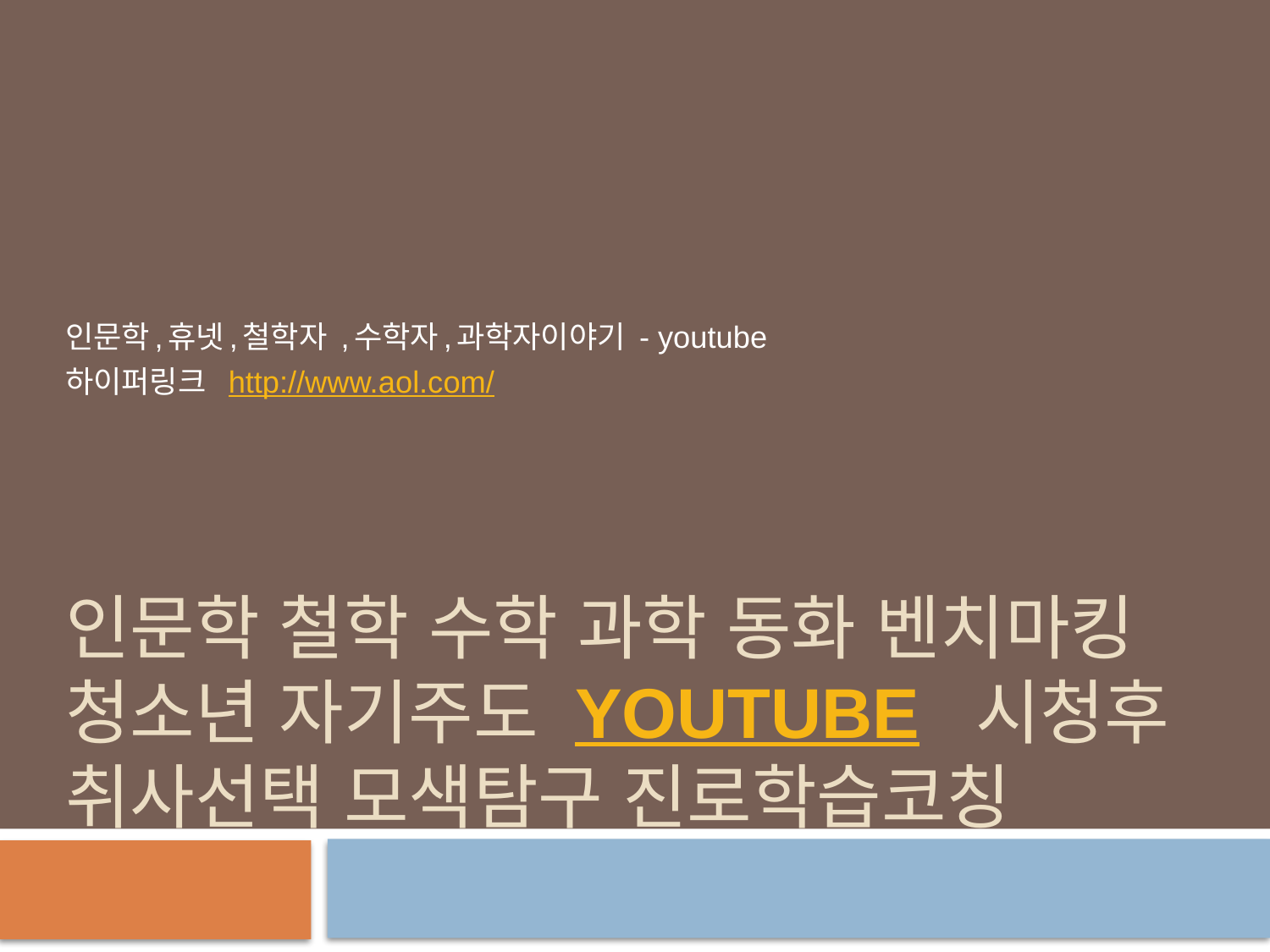

인문학,휴넷,철학자 ,수학자,과학자이야기 - youtube
하이퍼링크  http://www.aol.com/

# 인문학 철학 수학 과학 동화 벤치마킹 청소년 자기주도 YouTube  시청후 취사선택 모색탐구 진로학습코칭